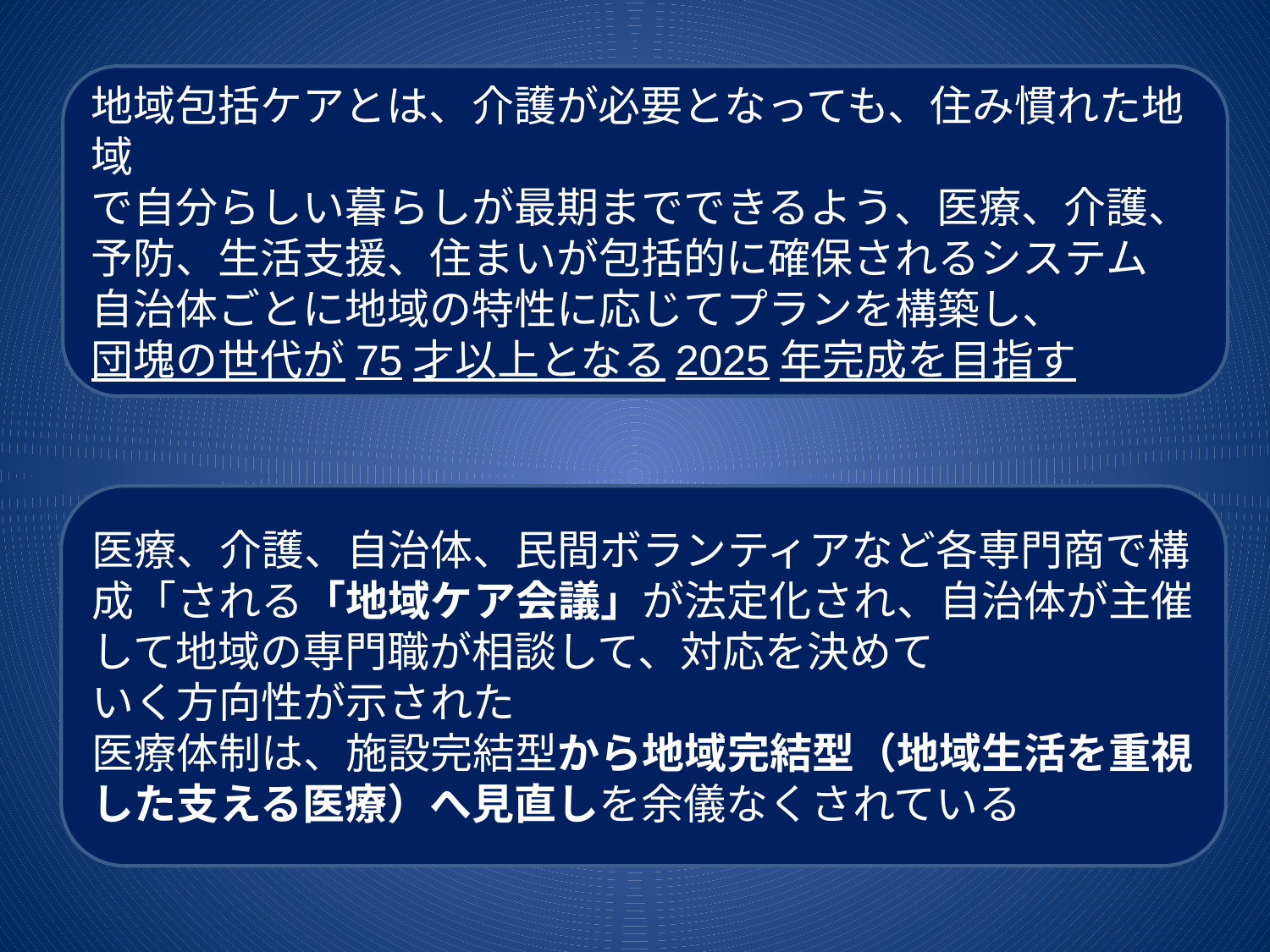

地域包括ケアとは、介護が必要となっても、住み慣れた地域
で自分らしい暮らしが最期までできるよう、医療、介護、予防、生活支援、住まいが包括的に確保されるシステム
自治体ごとに地域の特性に応じてプランを構築し、
団塊の世代が75才以上となる2025年完成を目指す
医療、介護、自治体、民間ボランティアなど各専門商で構成「される「地域ケア会議」が法定化され、自治体が主催して地域の専門職が相談して、対応を決めて
いく方向性が示された
医療体制は、施設完結型から地域完結型（地域生活を重視した支える医療）へ見直しを余儀なくされている